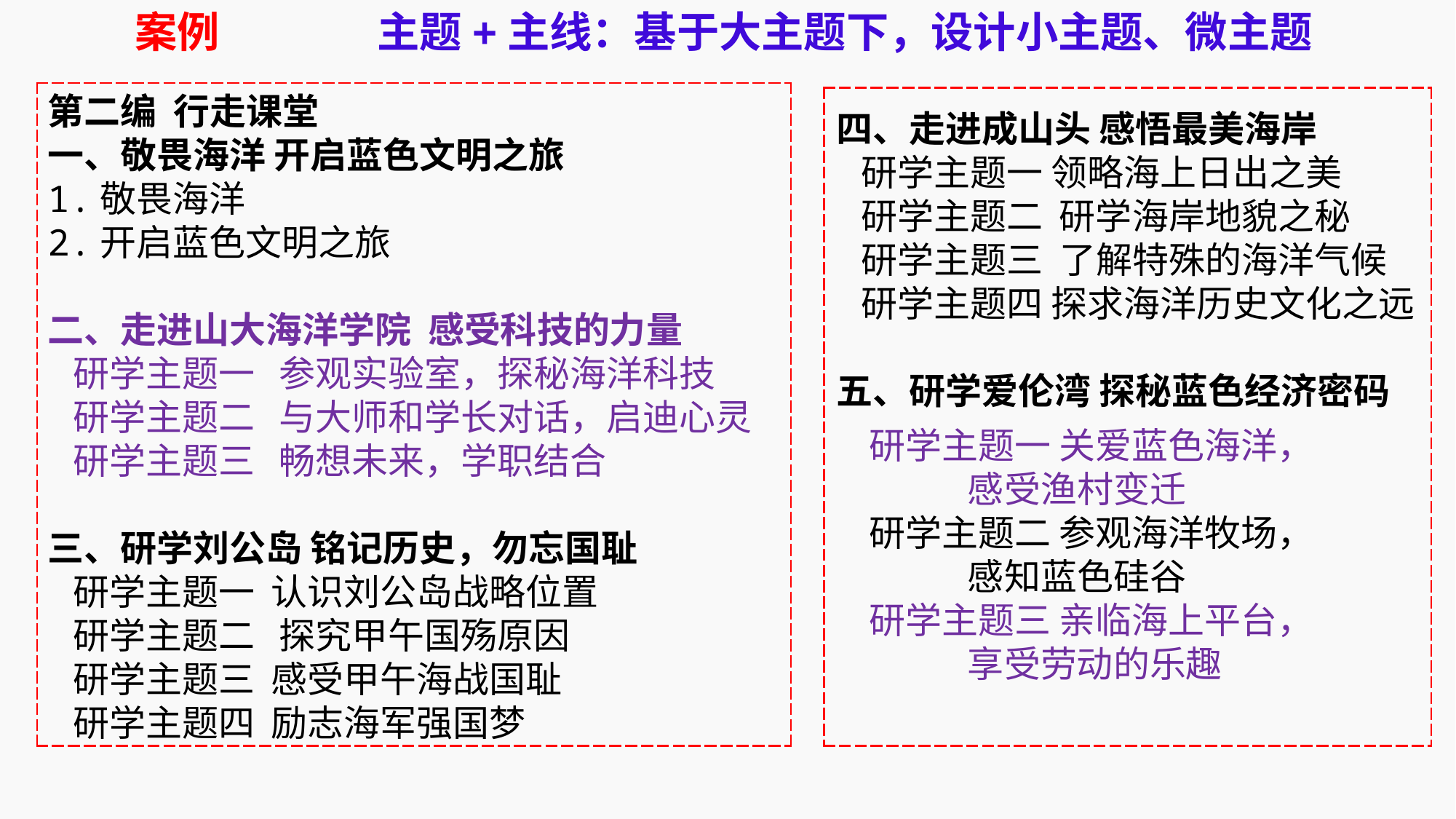

案例
主题+主线：基于大主题下，设计小主题、微主题
第二编  行走课堂
一、敬畏海洋 开启蓝色文明之旅
1.敬畏海洋
2.开启蓝色文明之旅

二、走进山大海洋学院  感受科技的力量
  研学主题一   参观实验室，探秘海洋科技
  研学主题二   与大师和学长对话，启迪心灵
  研学主题三   畅想未来，学职结合

三、研学刘公岛 铭记历史，勿忘国耻
  研学主题一  认识刘公岛战略位置
  研学主题二   探究甲午国殇原因
  研学主题三  感受甲午海战国耻
  研学主题四  励志海军强国梦

|  |
| --- |
|  |
| --- |
四、走进成山头 感悟最美海岸
  研学主题一 领略海上日出之美
  研学主题二  研学海岸地貌之秘
  研学主题三  了解特殊的海洋气候
  研学主题四 探求海洋历史文化之远

五、研学爱伦湾 探秘蓝色经济密码

研学主题一 关爱蓝色海洋，
           感受渔村变迁
研学主题二 参观海洋牧场，
           感知蓝色硅谷
研学主题三 亲临海上平台，
           享受劳动的乐趣